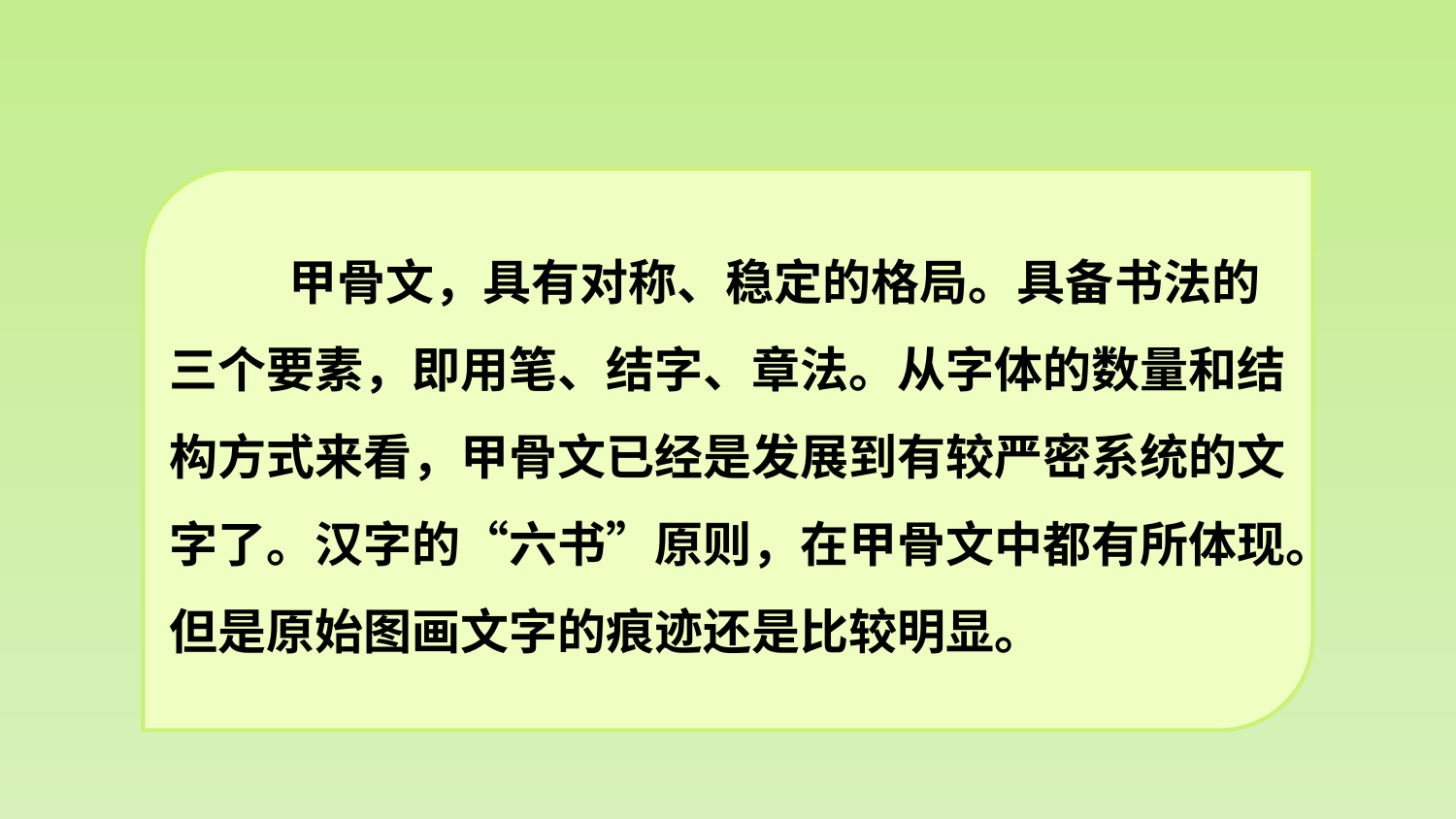

甲骨文，具有对称、稳定的格局。具备书法的三个要素，即用笔、结字、章法。从字体的数量和结构方式来看，甲骨文已经是发展到有较严密系统的文字了。汉字的“六书”原则，在甲骨文中都有所体现。但是原始图画文字的痕迹还是比较明显。